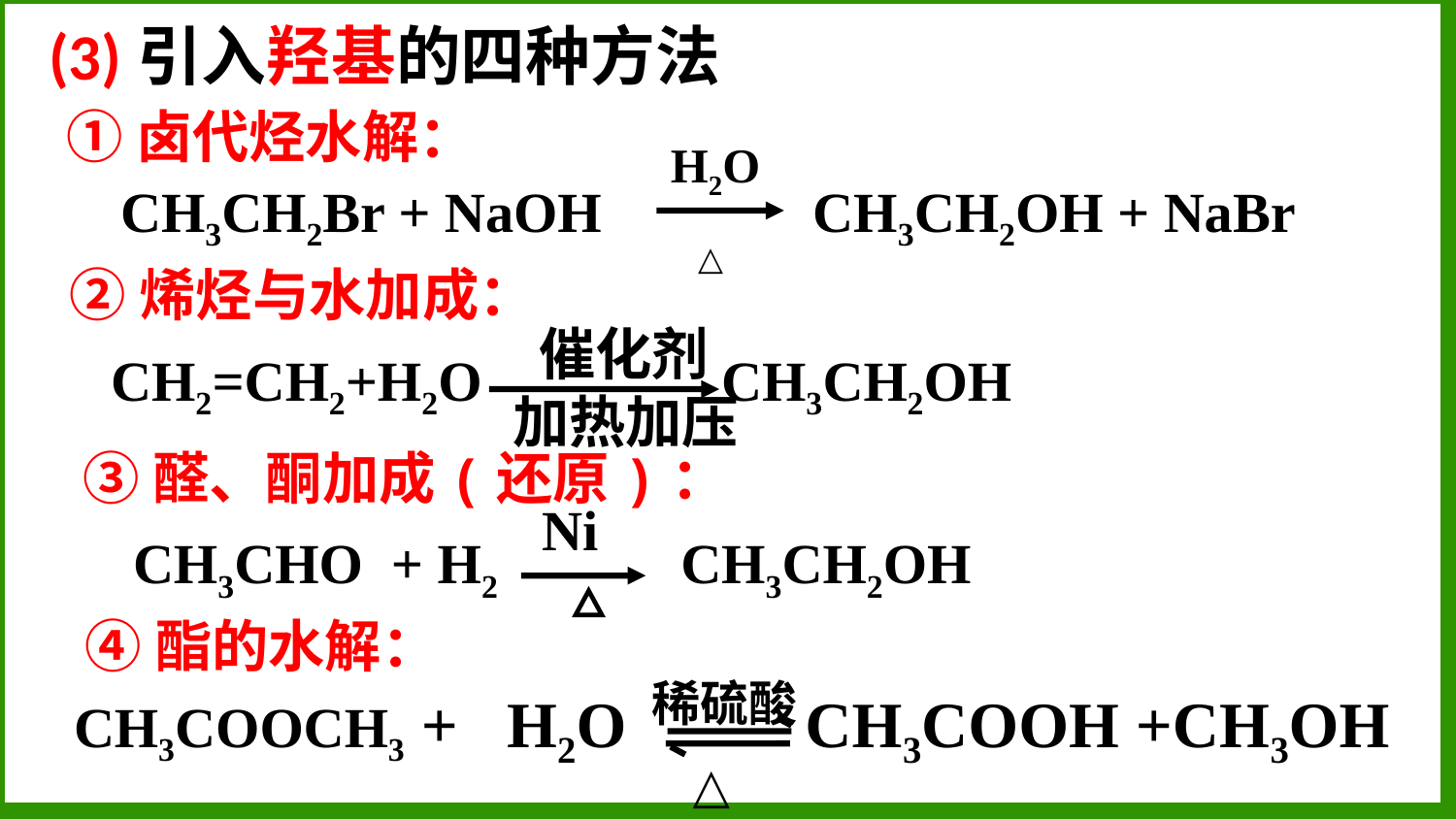

(3)引入羟基的四种方法
①卤代烃水解：
H2O

CH3CH2Br + NaOH               CH3CH2OH + NaBr
△
②烯烃与水加成：
 催化剂
加热加压
      CH2=CH2+H2O                 CH3CH2OH

教材分析
课程分析
内容分析

③醛、酮加成(还原)：
教学重点
教学目标
教学难点

Ni

CH3CHO  + H2             CH3CH2OH
④酯的水解：
稀硫酸
   △
    CH3COOCH3  +   H2O           CH3COOH +CH3OH